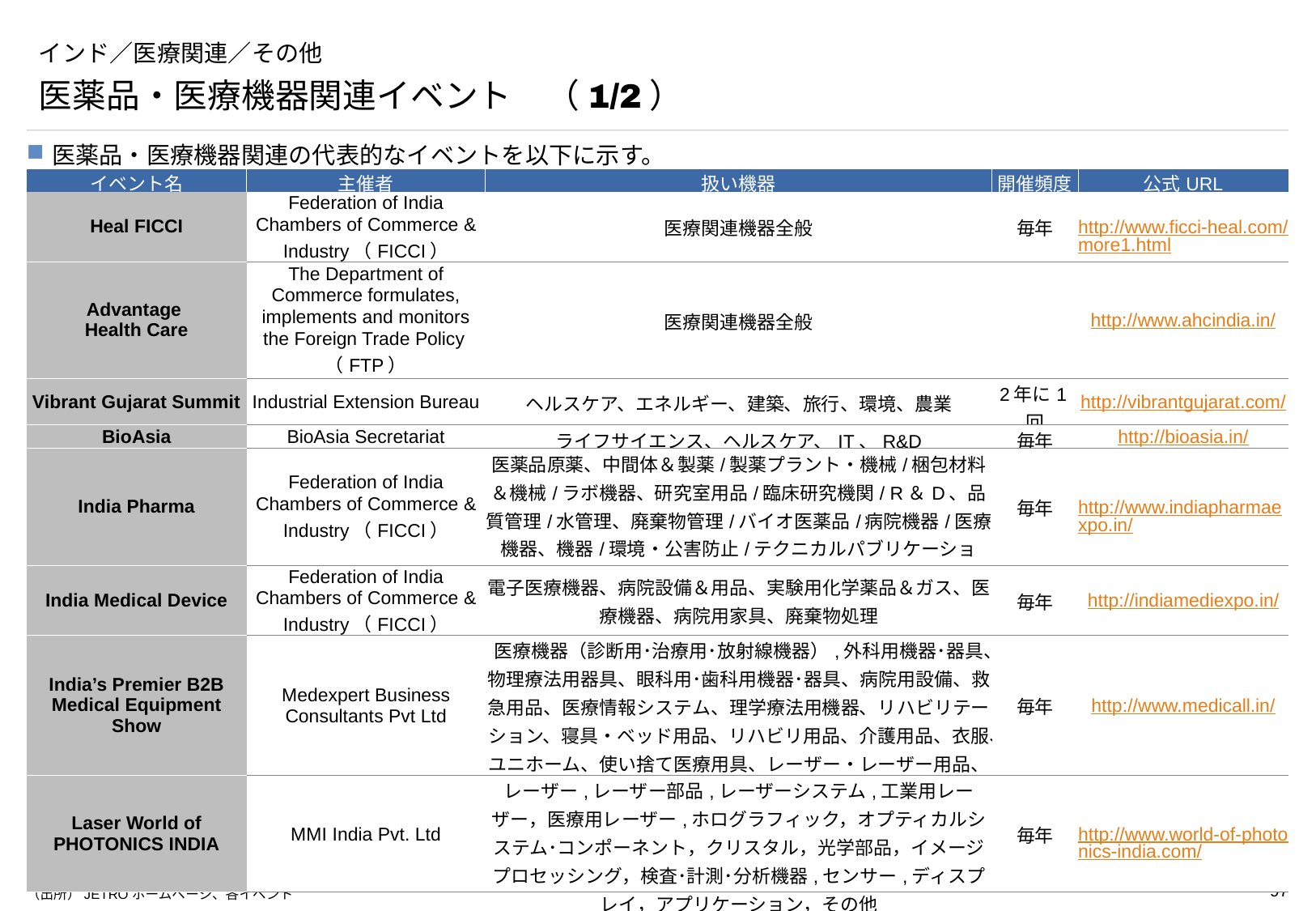

# インド／医療関連／その他
医薬品・医療機器関連イベント　（1/2）
医薬品・医療機器関連の代表的なイベントを以下に示す。
| イベント名 | 主催者 | 扱い機器 | 開催頻度 | 公式URL |
| --- | --- | --- | --- | --- |
| Heal FICCI | Federation of India Chambers of Commerce & Industry（FICCI） | 医療関連機器全般 | 毎年 | http://www.ficci-heal.com/more1.html |
| Advantage Health Care | The Department of Commerce formulates, implements and monitors the Foreign Trade Policy（FTP） | 医療関連機器全般 |  | http://www.ahcindia.in/ |
| Vibrant Gujarat Summit | Industrial Extension Bureau | ヘルスケア、エネルギー、建築、旅行、環境、農業 | 2年に1回 | http://vibrantgujarat.com/ |
| BioAsia | BioAsia Secretariat | ライフサイエンス、ヘルスケア、IT、R&D | 毎年 | http://bioasia.in/ |
| India Pharma | Federation of India Chambers of Commerce & Industry（FICCI） | 医薬品原薬、中間体＆製薬/製薬プラント・機械/梱包材料＆機械/ラボ機器、研究室用品/臨床研究機関/ R＆D、品質管理/水管理、廃棄物管理/バイオ医薬品/病院機器/医療機器、機器/環境・公害防止/テクニカルパブリケーション/安全装備/製薬産業管理用ソフトウェア | 毎年 | http://www.indiapharmaexpo.in/ |
| India Medical Device | Federation of India Chambers of Commerce & Industry（FICCI） | 電子医療機器、病院設備＆用品、実験用化学薬品＆ガス、医療機器、病院用家具、廃棄物処理 | 毎年 | http://indiamediexpo.in/ |
| India’s Premier B2B Medical Equipment Show | Medexpert Business Consultants Pvt Ltd | 医療機器（診断用･治療用･放射線機器）,外科用機器･器具、物理療法用器具、眼科用･歯科用機器･器具、病院用設備、救急用品、医療情報システム、理学療法用機器、リハビリテーション、寝具・ベッド用品、リハビリ用品、介護用品、衣服、ユニホーム、使い捨て医療用具、レーザー・レーザー用品、医療照明装置、撮影装置・イメージング・サービス | 毎年 | http://www.medicall.in/ |
| Laser World of PHOTONICS INDIA | MMI India Pvt. Ltd | レーザー,レーザー部品,レーザーシステム,工業用レーザー，医療用レーザー,ホログラフィック，オプティカルシステム･コンポーネント，クリスタル，光学部品，イメージプロセッシング，検査･計測･分析機器,センサー,ディスプレイ，アプリケーション，その他 | 毎年 | http://www.world-of-photonics-india.com/ |
（出所）JETROホームページ、各イベント